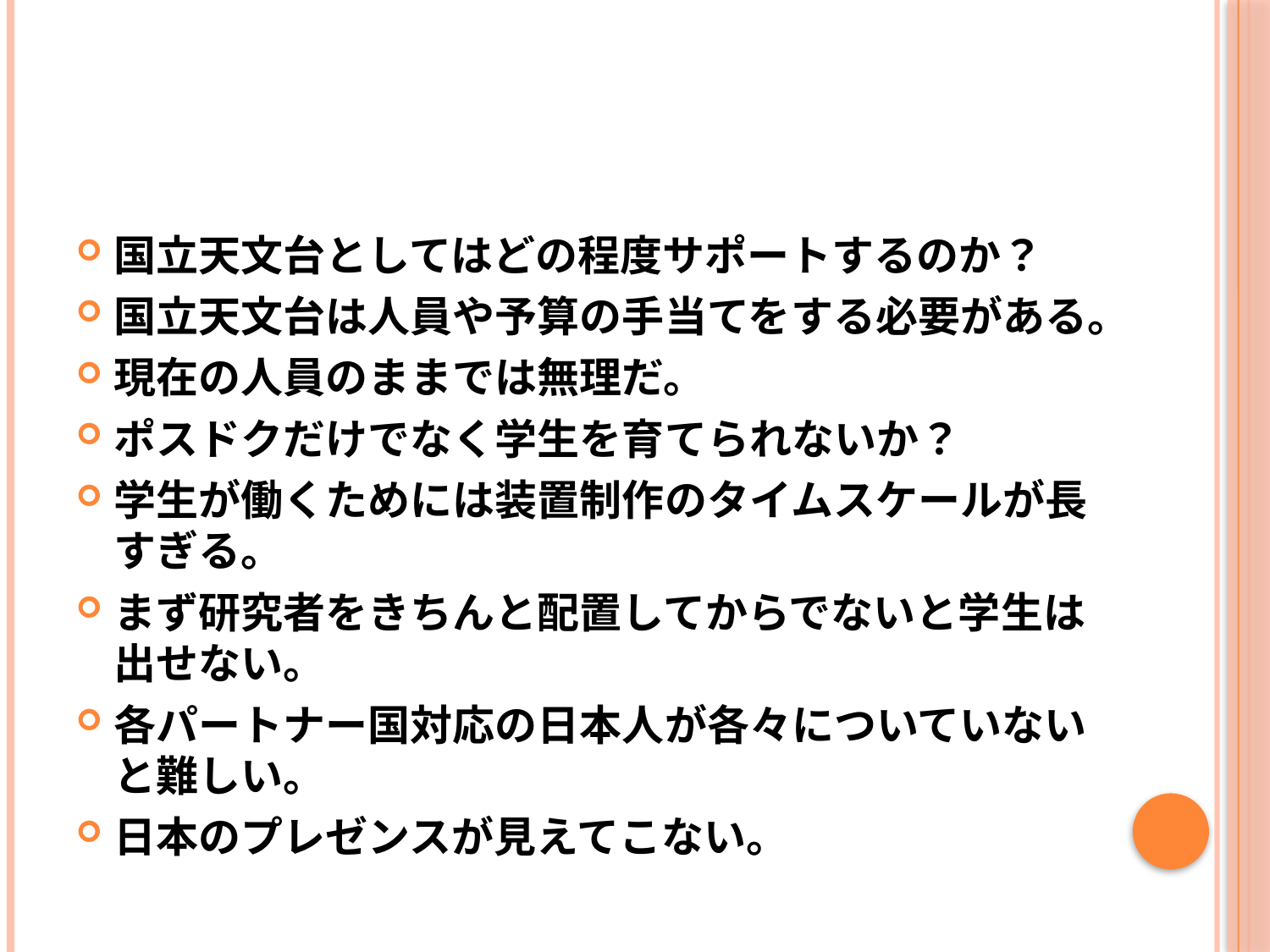

#
国立天文台としてはどの程度サポートするのか？
国立天文台は人員や予算の手当てをする必要がある。
現在の人員のままでは無理だ。
ポスドクだけでなく学生を育てられないか？
学生が働くためには装置制作のタイムスケールが長すぎる。
まず研究者をきちんと配置してからでないと学生は出せない。
各パートナー国対応の日本人が各々についていないと難しい。
日本のプレゼンスが見えてこない。